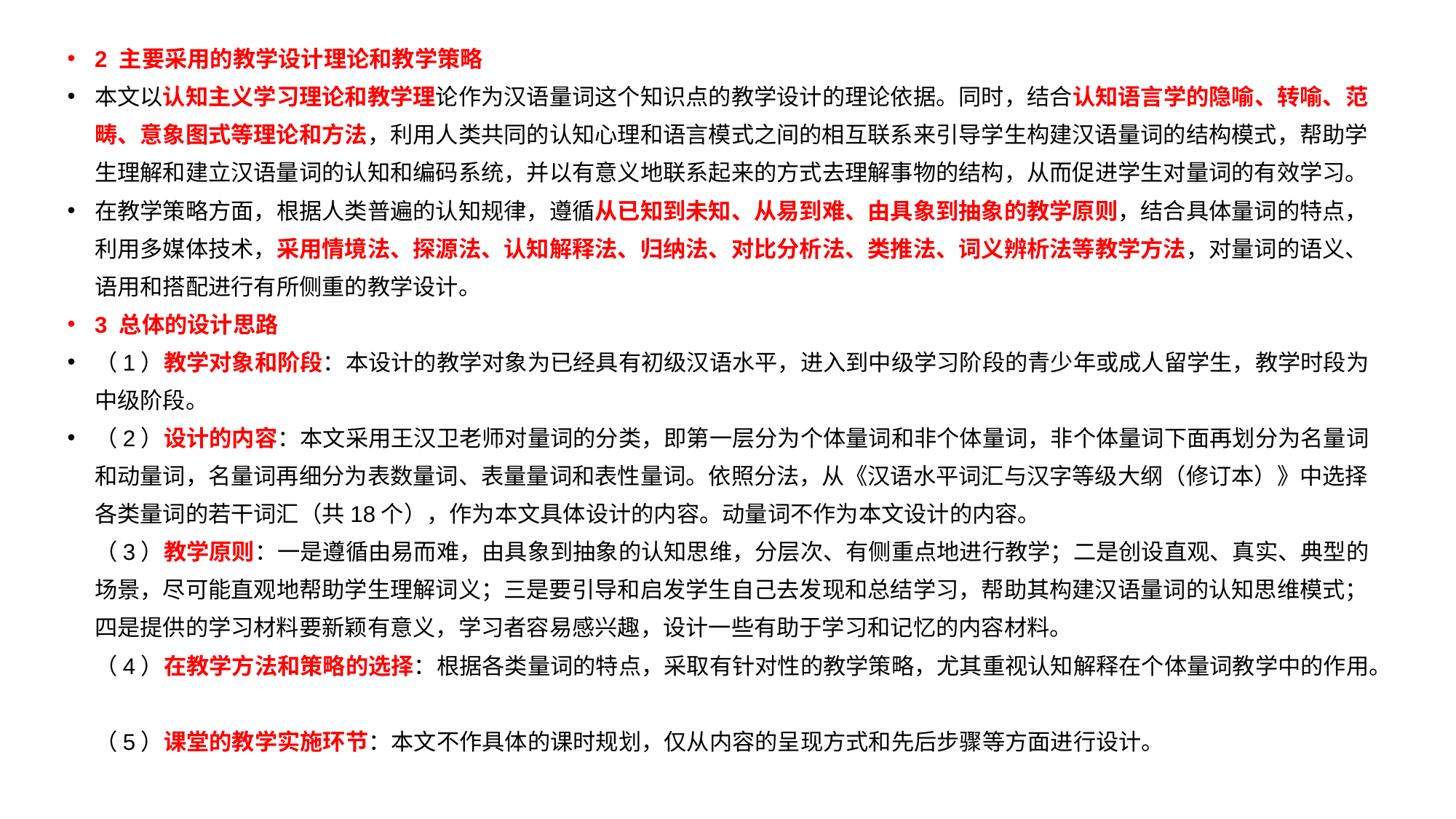

2 主要采用的教学设计理论和教学策略
本文以认知主义学习理论和教学理论作为汉语量词这个知识点的教学设计的理论依据。同时，结合认知语言学的隐喻、转喻、范畴、意象图式等理论和方法，利用人类共同的认知心理和语言模式之间的相互联系来引导学生构建汉语量词的结构模式，帮助学生理解和建立汉语量词的认知和编码系统，并以有意义地联系起来的方式去理解事物的结构，从而促进学生对量词的有效学习。
在教学策略方面，根据人类普遍的认知规律，遵循从已知到未知、从易到难、由具象到抽象的教学原则，结合具体量词的特点，利用多媒体技术，采用情境法、探源法、认知解释法、归纳法、对比分析法、类推法、词义辨析法等教学方法，对量词的语义、语用和搭配进行有所侧重的教学设计。
3 总体的设计思路
（1）教学对象和阶段：本设计的教学对象为已经具有初级汉语水平，进入到中级学习阶段的青少年或成人留学生，教学时段为中级阶段。
（2）设计的内容：本文采用王汉卫老师对量词的分类，即第一层分为个体量词和非个体量词，非个体量词下面再划分为名量词和动量词，名量词再细分为表数量词、表量量词和表性量词。依照分法，从《汉语水平词汇与汉字等级大纲（修订本）》中选择各类量词的若干词汇（共18个），作为本文具体设计的内容。动量词不作为本文设计的内容。
（3）教学原则：一是遵循由易而难，由具象到抽象的认知思维，分层次、有侧重点地进行教学；二是创设直观、真实、典型的场景，尽可能直观地帮助学生理解词义；三是要引导和启发学生自己去发现和总结学习，帮助其构建汉语量词的认知思维模式；四是提供的学习材料要新颖有意义，学习者容易感兴趣，设计一些有助于学习和记忆的内容材料。
（4）在教学方法和策略的选择：根据各类量词的特点，采取有针对性的教学策略，尤其重视认知解释在个体量词教学中的作用。
（5）课堂的教学实施环节：本文不作具体的课时规划，仅从内容的呈现方式和先后步骤等方面进行设计。